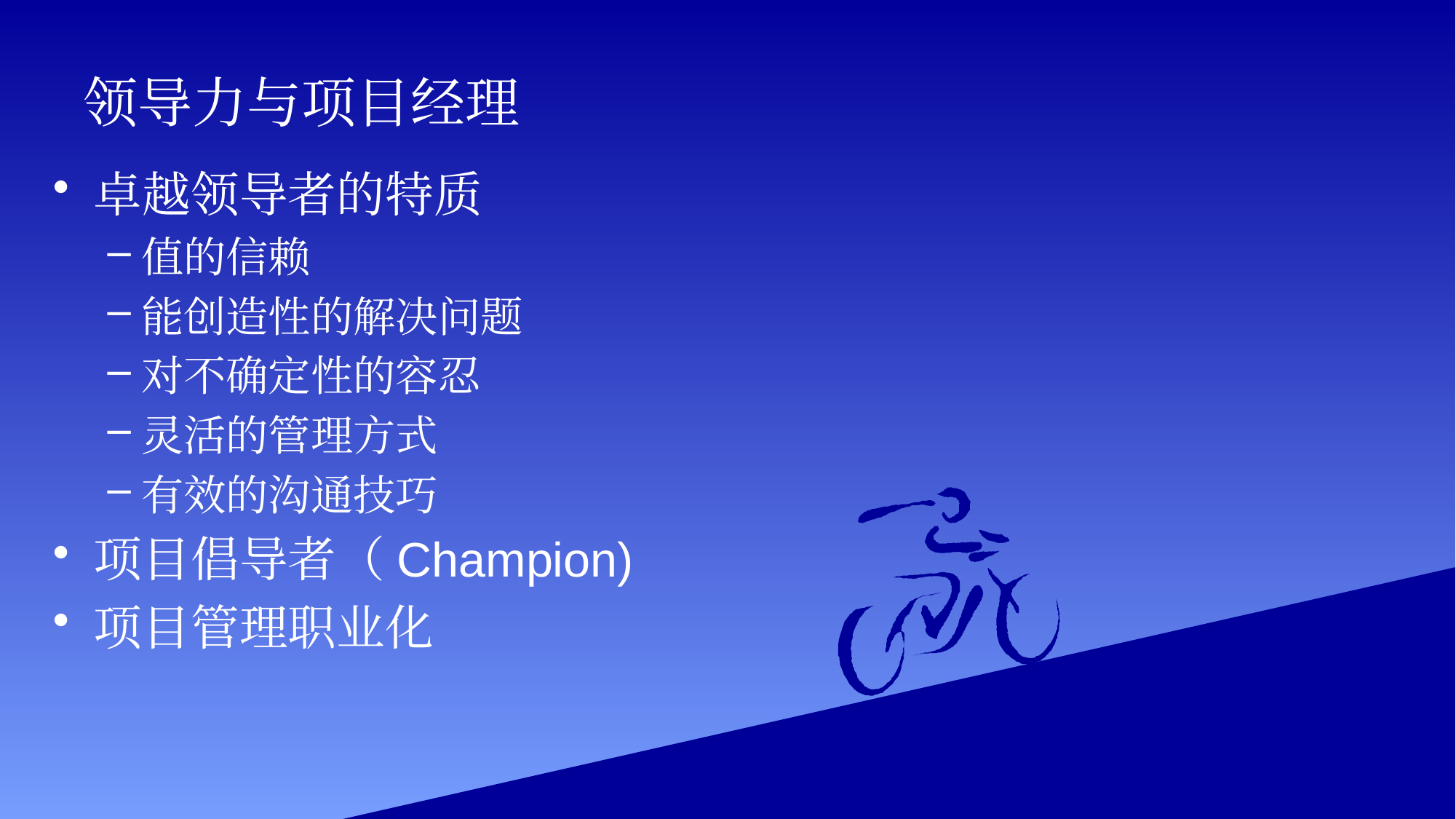

# 领导力与项目经理
卓越领导者的特质
值的信赖
能创造性的解决问题
对不确定性的容忍
灵活的管理方式
有效的沟通技巧
项目倡导者（Champion)
项目管理职业化